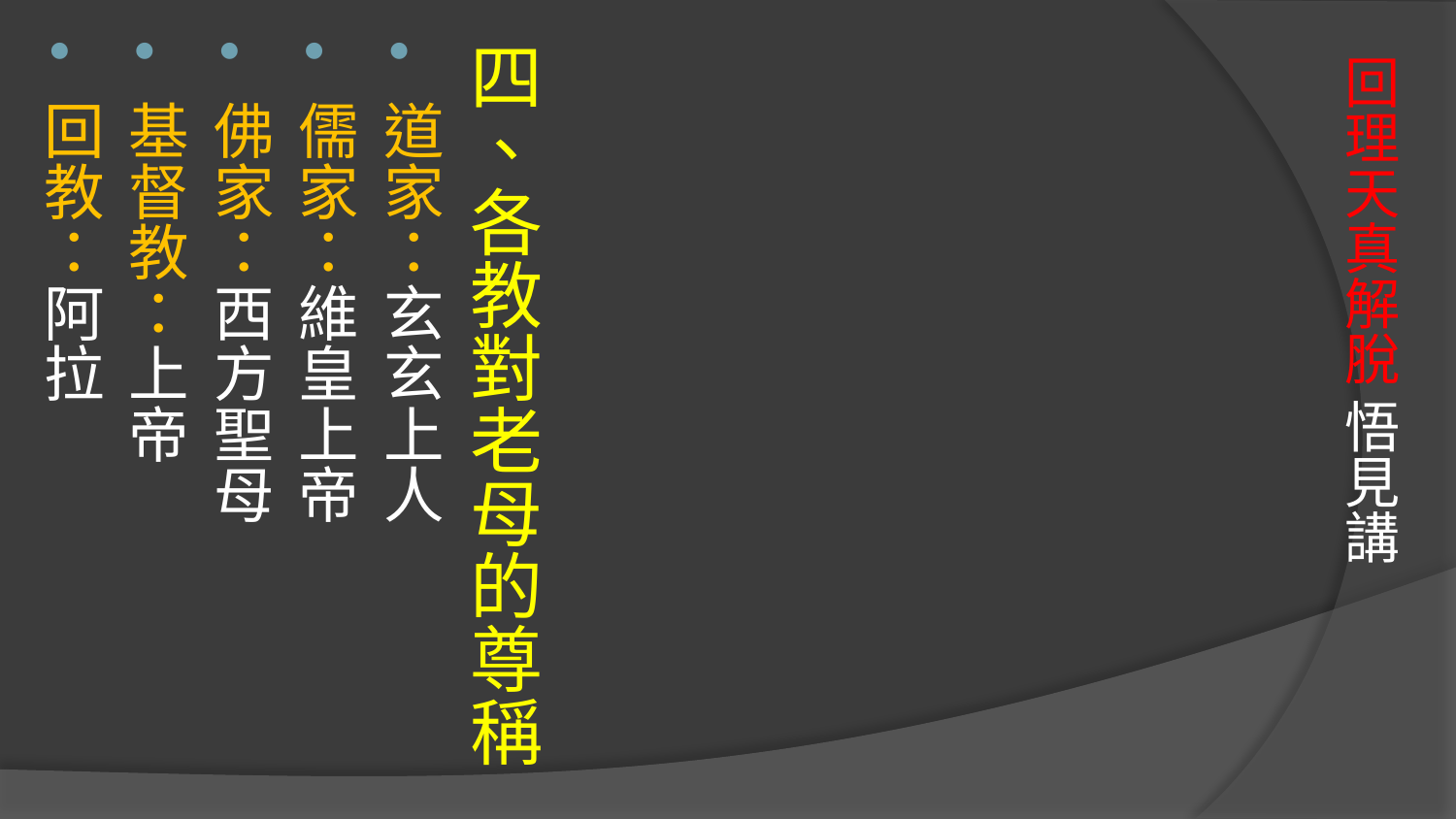

四、各教對老母的尊稱
道家：玄玄上人
儒家：維皇上帝
佛家：西方聖母
基督教：上帝
回教：阿拉
# 回理天真解脫 悟見講